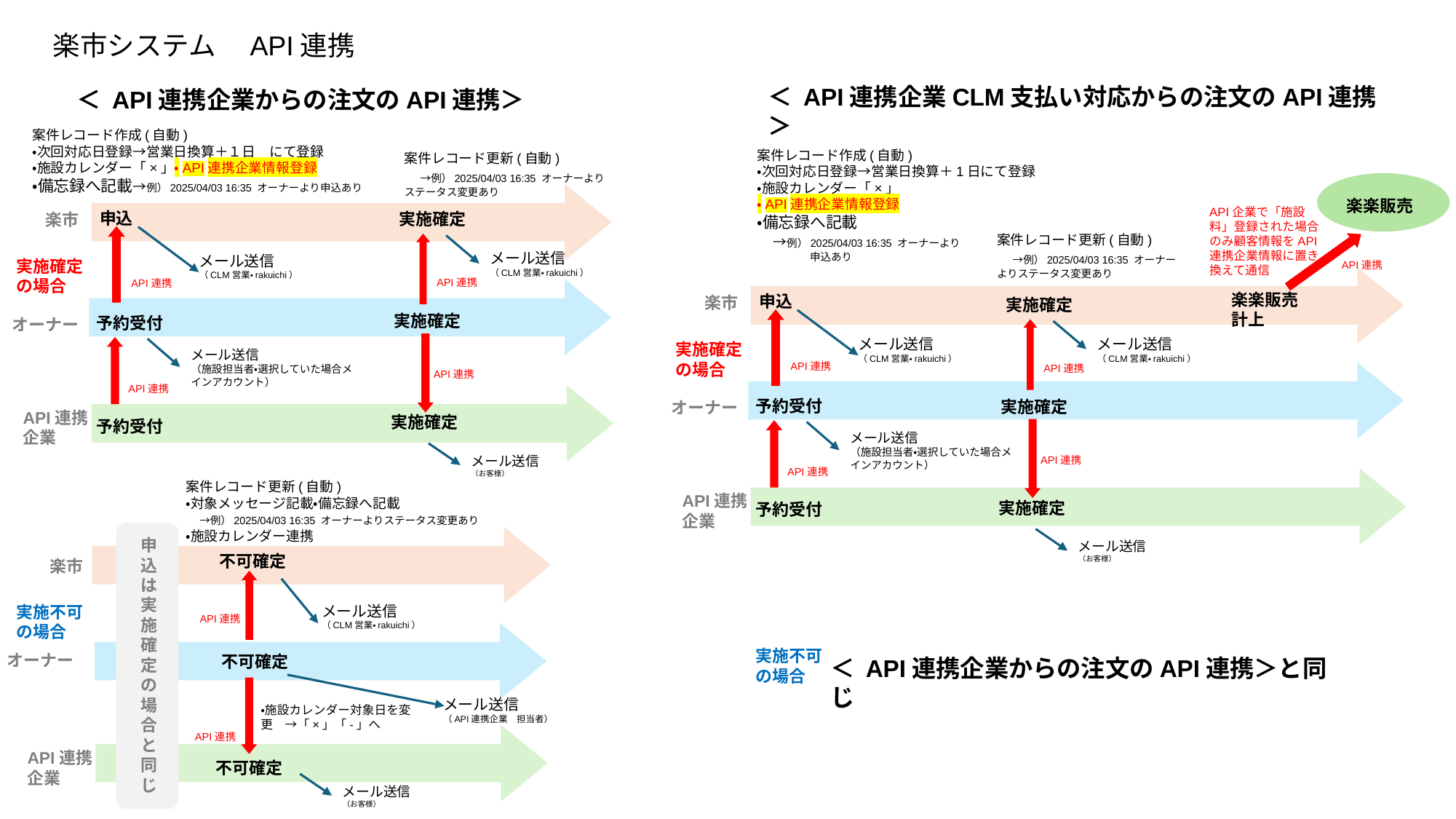

楽市システム　API連携
＜ API連携企業CLM支払い対応からの注文のAPI連携＞
＜ API連携企業からの注文のAPI連携＞
案件レコード作成(自動)
・次回対応日登録→営業日換算＋１日　にて登録
・施設カレンダー「×」・API連携企業情報登録
・備忘録へ記載→例）2025/04/03 16:35 オーナーより申込あり
案件レコード作成(自動)
・次回対応日登録→営業日換算＋1日にて登録
・施設カレンダー「×」
・API連携企業情報登録
・備忘録へ記載
　→例）2025/04/03 16:35 オーナーより
　　　　　申込あり
案件レコード更新(自動)
　→例）2025/04/03 16:35 オーナーよりステータス変更あり

楽楽販売
API企業で「施設料」登録された場合のみ顧客情報をAPI連携企業情報に置き換えて通信
申込
実施確定
楽市
案件レコード更新(自動)
　→例）2025/04/03 16:35 オーナーよりステータス変更あり
メール送信
（CLM営業・rakuichi）
メール送信
（CLM営業・rakuichi）
実施確定の場合

API連携

API連携
API連携

楽楽販売計上
申込
楽市
実施確定
実施確定
予約受付
オーナー
メール送信
（CLM営業・rakuichi）
メール送信
（CLM営業・rakuichi）
実施確定の場合

メール送信
（施設担当者・選択していた場合メインアカウント）

API連携
API連携

API連携

API連携

予約受付
実施確定
オーナー
API連携企業
実施確定
予約受付
メール送信
（施設担当者・選択していた場合メインアカウント）

メール送信
（お客様）
API連携

API連携

案件レコード更新(自動)
・対象メッセージ記載・備忘録へ記載
　→例）2025/04/03 16:35 オーナーよりステータス変更あり
・施設カレンダー連携
API連携企業
実施確定
予約受付

申込は実施確定の場合と同じ
メール送信
（お客様）
不可確定
楽市
メール送信
（CLM営業・rakuichi）
実施不可の場合

API連携

実施不可の場合
オーナー
不可確定
＜ API連携企業からの注文のAPI連携＞と同じ
メール送信
（API連携企業　担当者）
・施設カレンダー対象日を変更　→「×」「-」へ

API連携
API連携企業
不可確定
メール送信
（お客様）